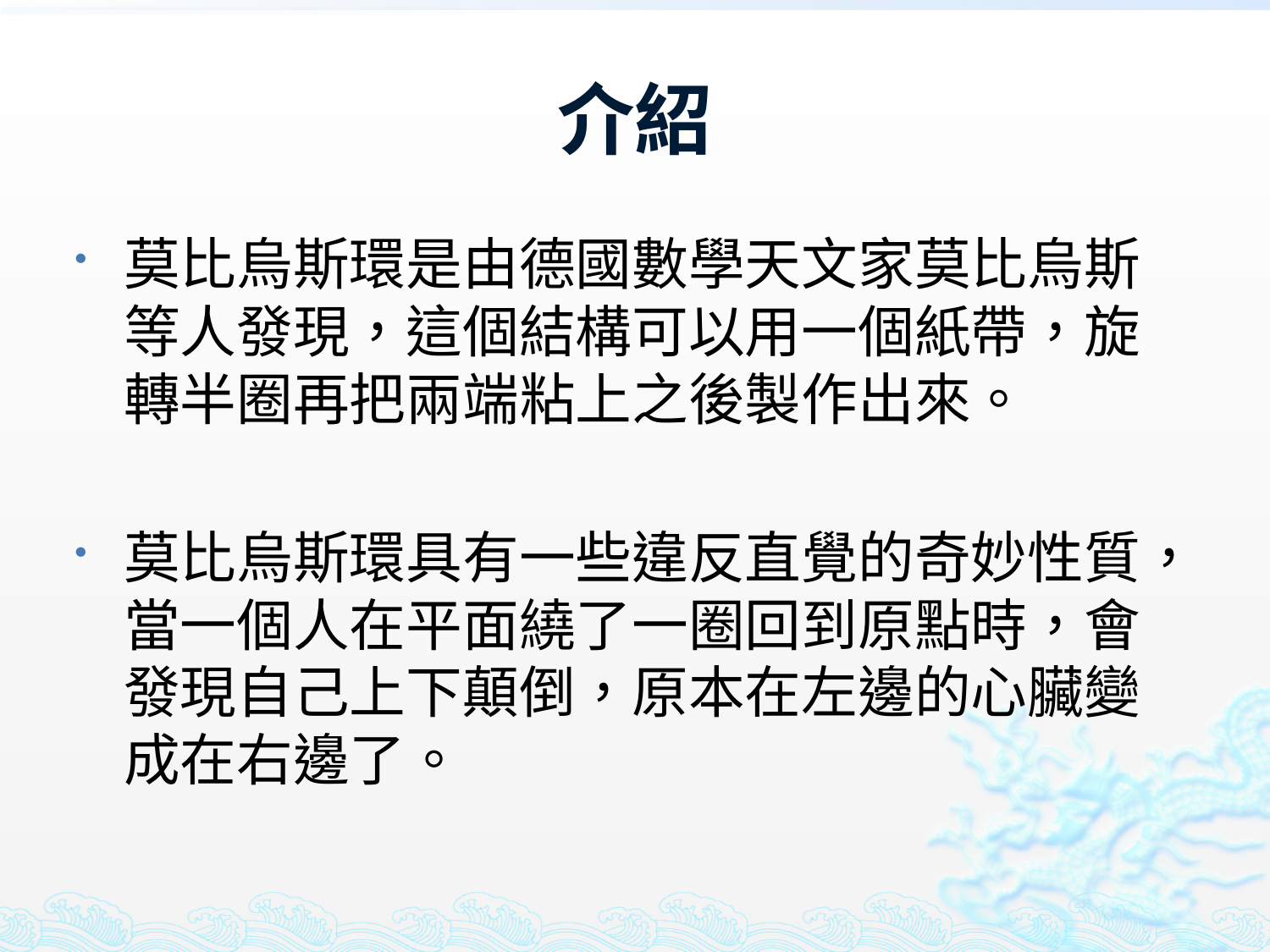

# 介紹
莫比烏斯環是由德國數學天文家莫比烏斯等人發現，這個結構可以用一個紙帶，旋轉半圈再把兩端粘上之後製作出來。

莫比烏斯環具有一些違反直覺的奇妙性質，當一個人在平面繞了一圈回到原點時，會發現自己上下顛倒，原本在左邊的心臟變成在右邊了。